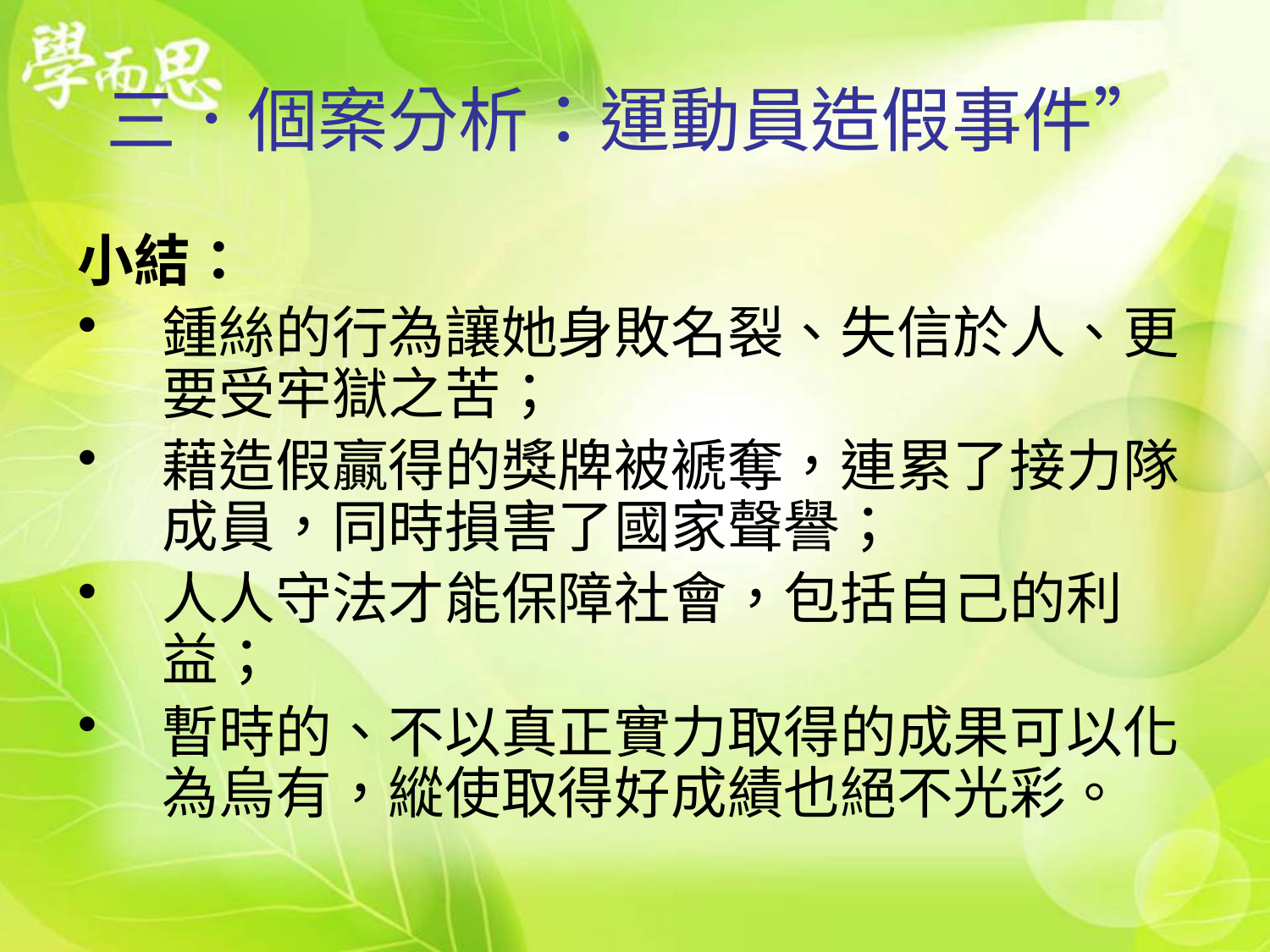

# 三．個案分析：運動員造假事件”
小結：
鍾絲的行為讓她身敗名裂、失信於人、更要受牢獄之苦；
藉造假贏得的獎牌被褫奪，連累了接力隊成員，同時損害了國家聲譽；
人人守法才能保障社會，包括自己的利益；
暫時的、不以真正實力取得的成果可以化為烏有，縱使取得好成績也絕不光彩。